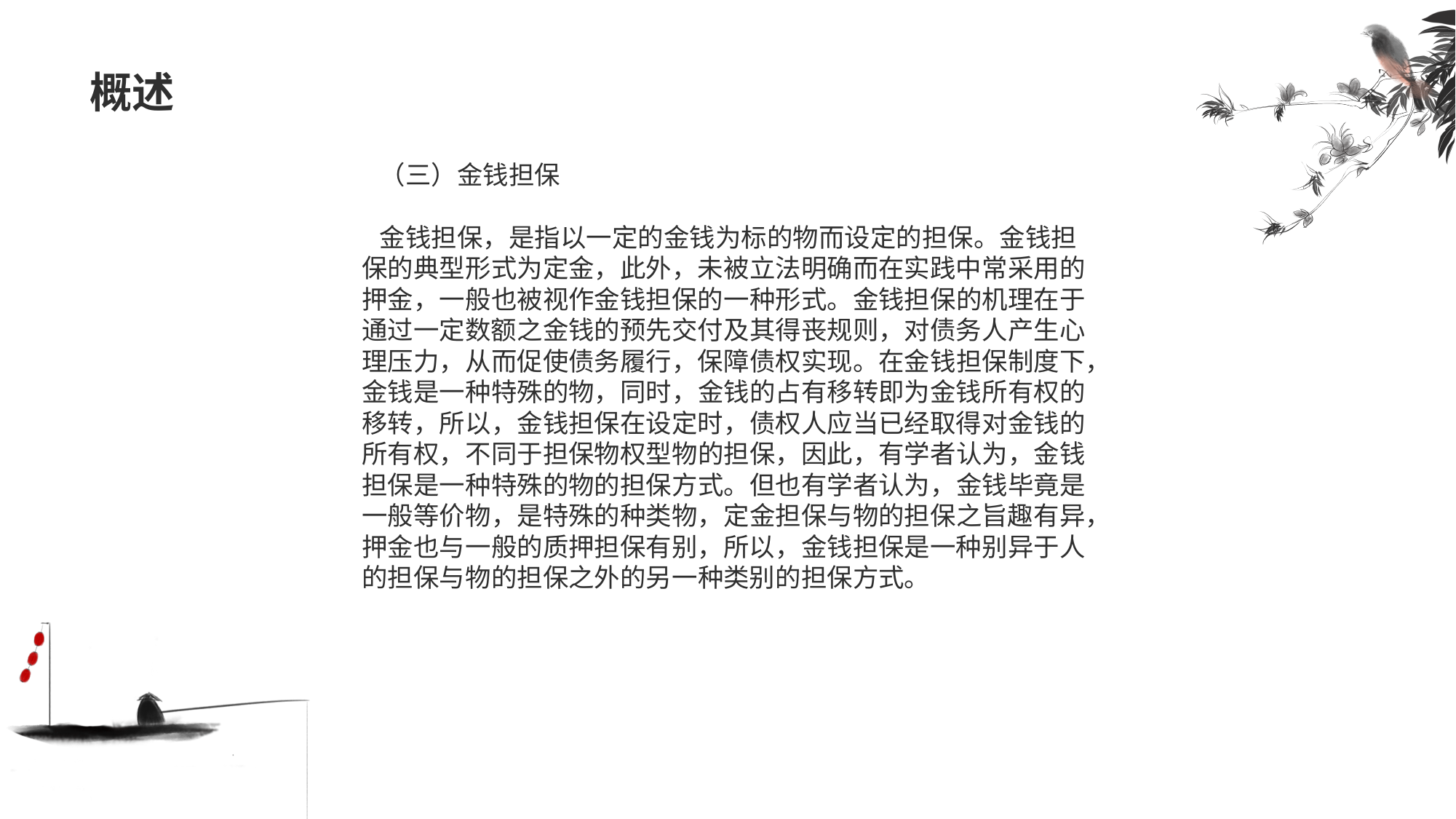

# 概述

  （三）金钱担保

  金钱担保，是指以一定的金钱为标的物而设定的担保。金钱担保的典型形式为定金，此外，未被立法明确而在实践中常采用的押金，一般也被视作金钱担保的一种形式。金钱担保的机理在于通过一定数额之金钱的预先交付及其得丧规则，对债务人产生心理压力，从而促使债务履行，保障债权实现。在金钱担保制度下，金钱是一种特殊的物，同时，金钱的占有移转即为金钱所有权的移转，所以，金钱担保在设定时，债权人应当已经取得对金钱的所有权，不同于担保物权型物的担保，因此，有学者认为，金钱担保是一种特殊的物的担保方式。但也有学者认为，金钱毕竟是一般等价物，是特殊的种类物，定金担保与物的担保之旨趣有异，押金也与一般的质押担保有别，所以，金钱担保是一种别异于人的担保与物的担保之外的另一种类别的担保方式。
7